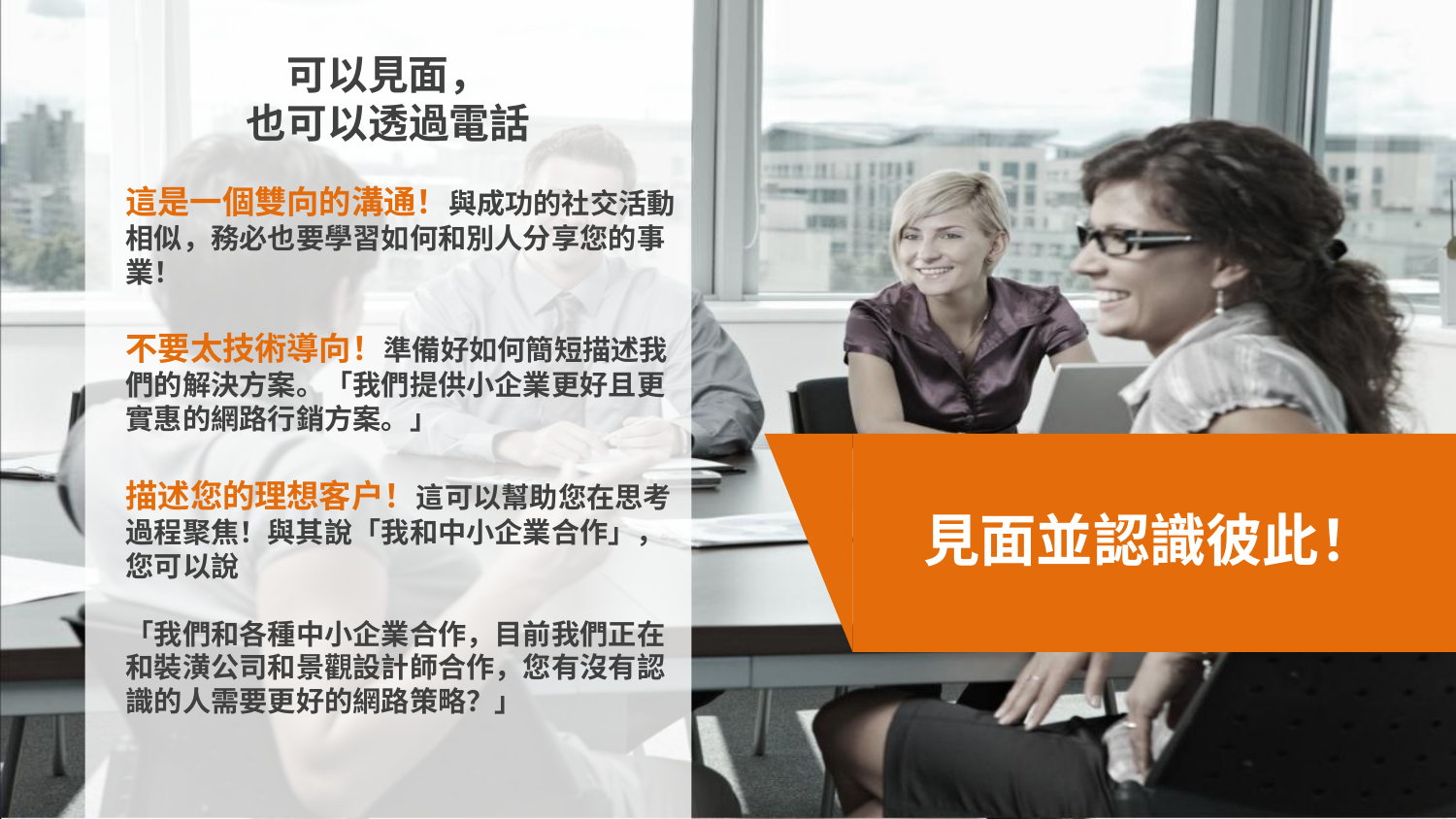

可以見面，
也可以透過電話

這是一個雙向的溝通！與成功的社交活動相似，務必也要學習如何和別人分享您的事業！
不要太技術導向！準備好如何簡短描述我們的解決方案。「我們提供小企業更好且更實惠的網路行銷方案。」
描述您的理想客戶！這可以幫助您在思考過程聚焦！與其說「我和中小企業合作」，您可以說
「我們和各種中小企業合作，目前我們正在和裝潢公司和景觀設計師合作，您有沒有認識的人需要更好的網路策略？」

　見面並認識彼此！